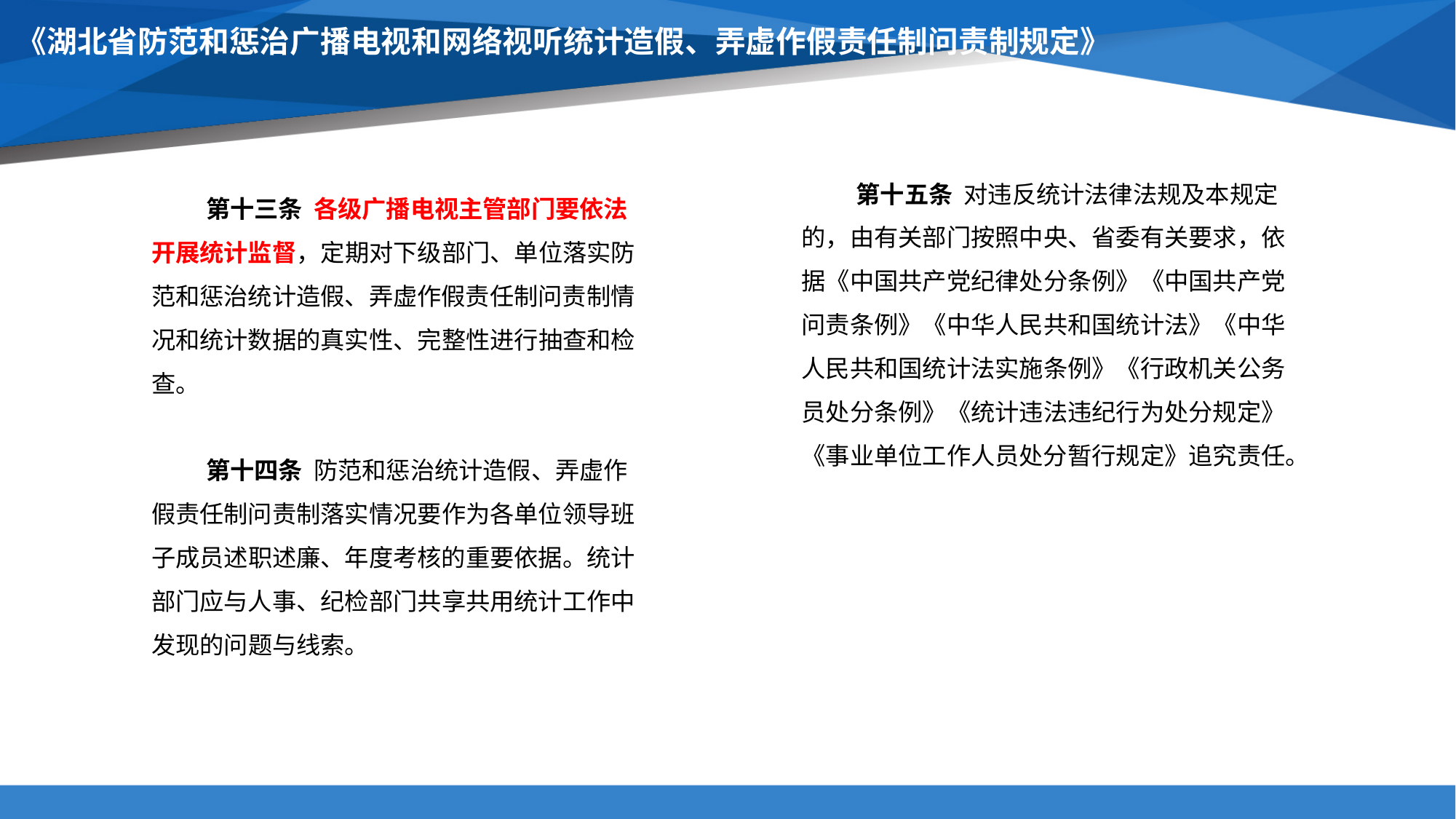

# 《湖北省防范和惩治广播电视和网络视听统计造假、弄虚作假责任制问责制规定》
第十五条  对违反统计法律法规及本规定的，由有关部门按照中央、省委有关要求，依据《中国共产党纪律处分条例》《中国共产党问责条例》《中华人民共和国统计法》《中华人民共和国统计法实施条例》《行政机关公务员处分条例》《统计违法违纪行为处分规定》《事业单位工作人员处分暂行规定》追究责任。
第十三条  各级广播电视主管部门要依法开展统计监督，定期对下级部门、单位落实防范和惩治统计造假、弄虚作假责任制问责制情况和统计数据的真实性、完整性进行抽查和检查。

第十四条  防范和惩治统计造假、弄虚作假责任制问责制落实情况要作为各单位领导班子成员述职述廉、年度考核的重要依据。统计部门应与人事、纪检部门共享共用统计工作中发现的问题与线索。